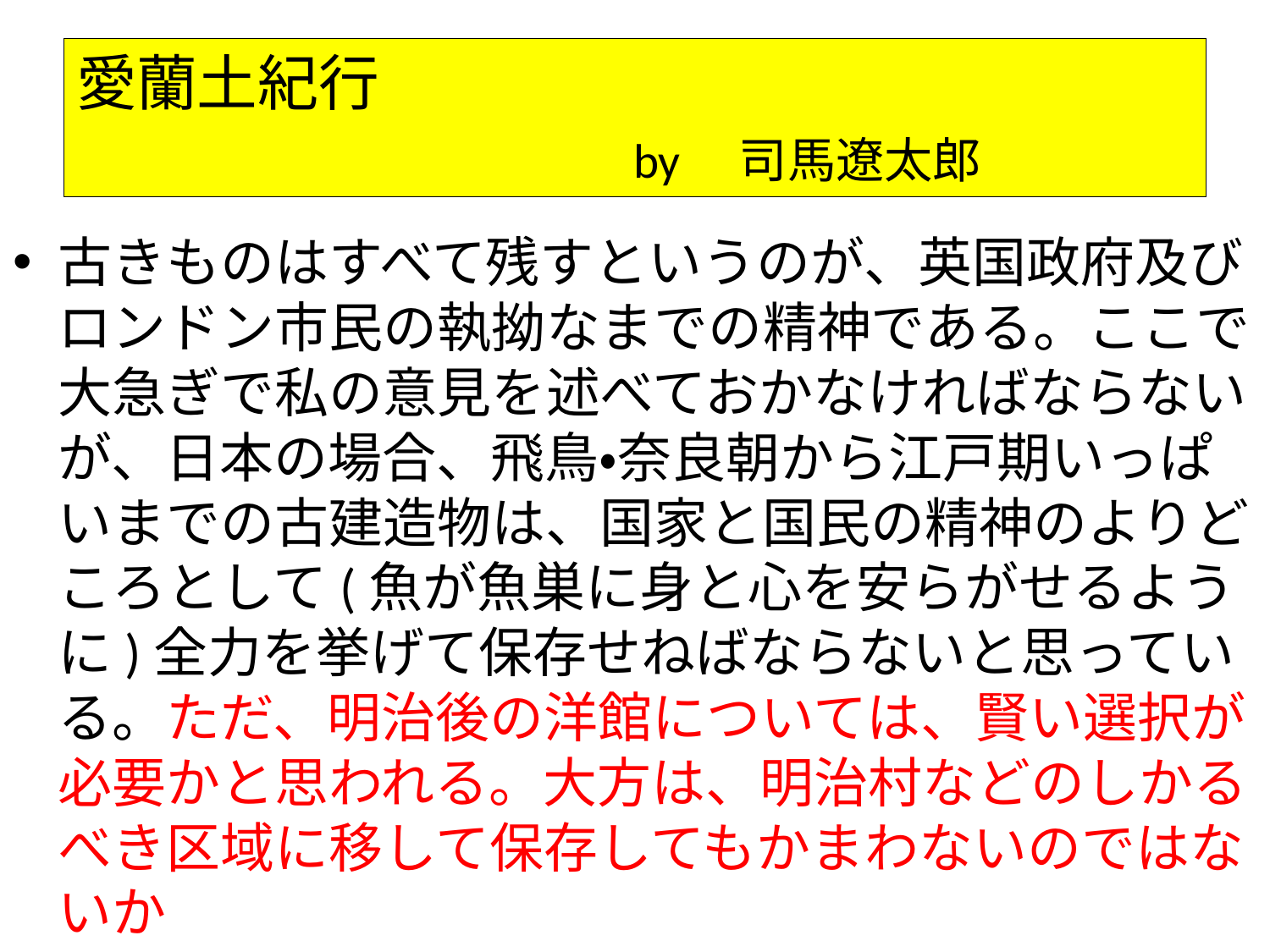

# 愛蘭土紀行 　　　　　　　　　by　司馬遼太郎
古きものはすべて残すというのが、英国政府及びロンドン市民の執拗なまでの精神である。ここで大急ぎで私の意見を述べておかなければならないが、日本の場合、飛鳥・奈良朝から江戸期いっぱいまでの古建造物は、国家と国民の精神のよりどころとして(魚が魚巣に身と心を安らがせるように)全力を挙げて保存せねばならないと思っている。ただ、明治後の洋館については、賢い選択が必要かと思われる。大方は、明治村などのしかるべき区域に移して保存してもかまわないのではないか